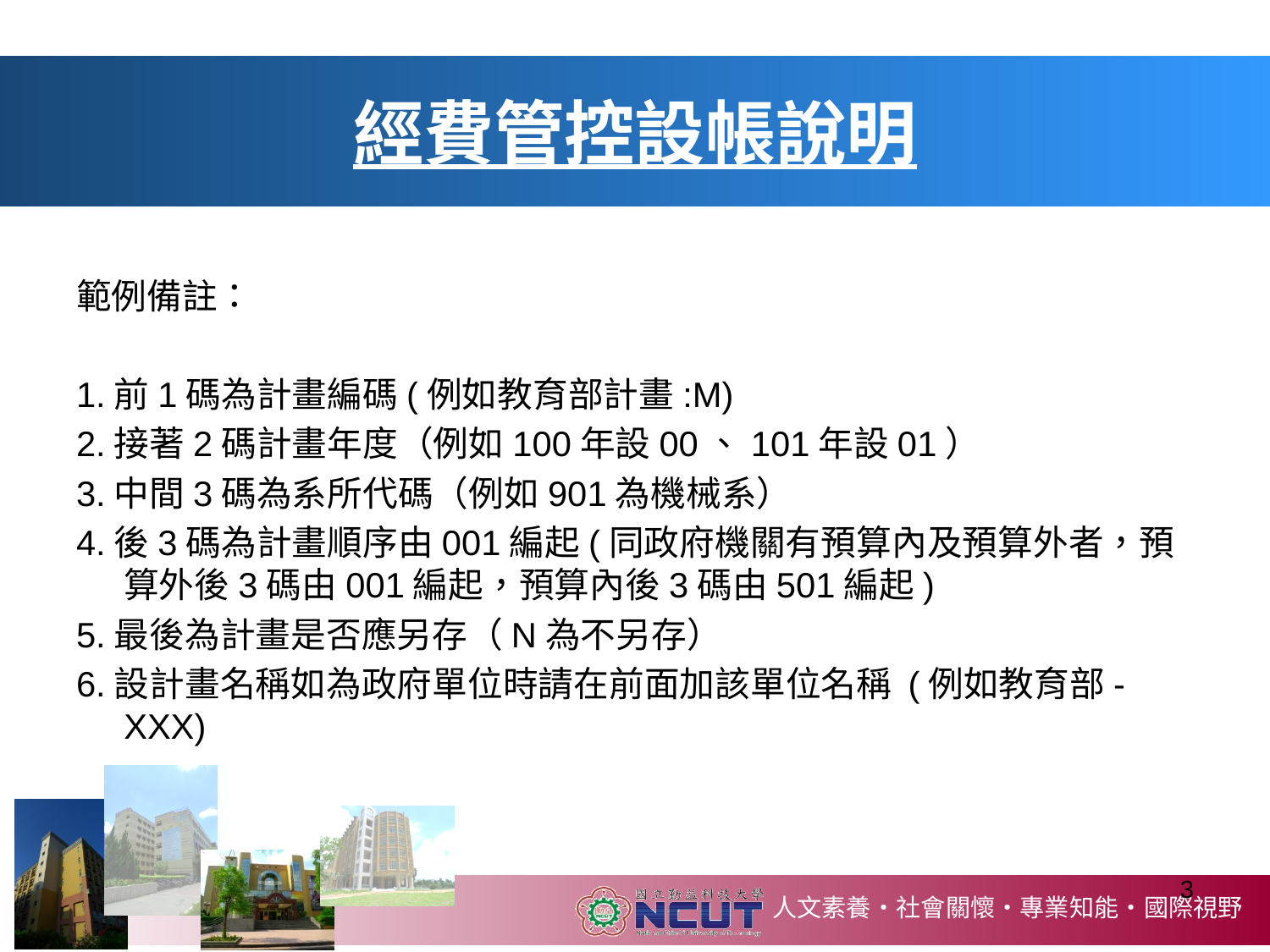

# 經費管控設帳說明

範例備註：

1.前1碼為計畫編碼(例如教育部計畫:M)
2.接著2碼計畫年度（例如100年設00、101年設01）
3.中間3碼為系所代碼（例如901為機械系）
4.後3碼為計畫順序由001編起(同政府機關有預算內及預算外者，預算外後3碼由001編起，預算內後3碼由501編起)
5.最後為計畫是否應另存（N為不另存）
6.設計畫名稱如為政府單位時請在前面加該單位名稱 (例如教育部-XXX)

3